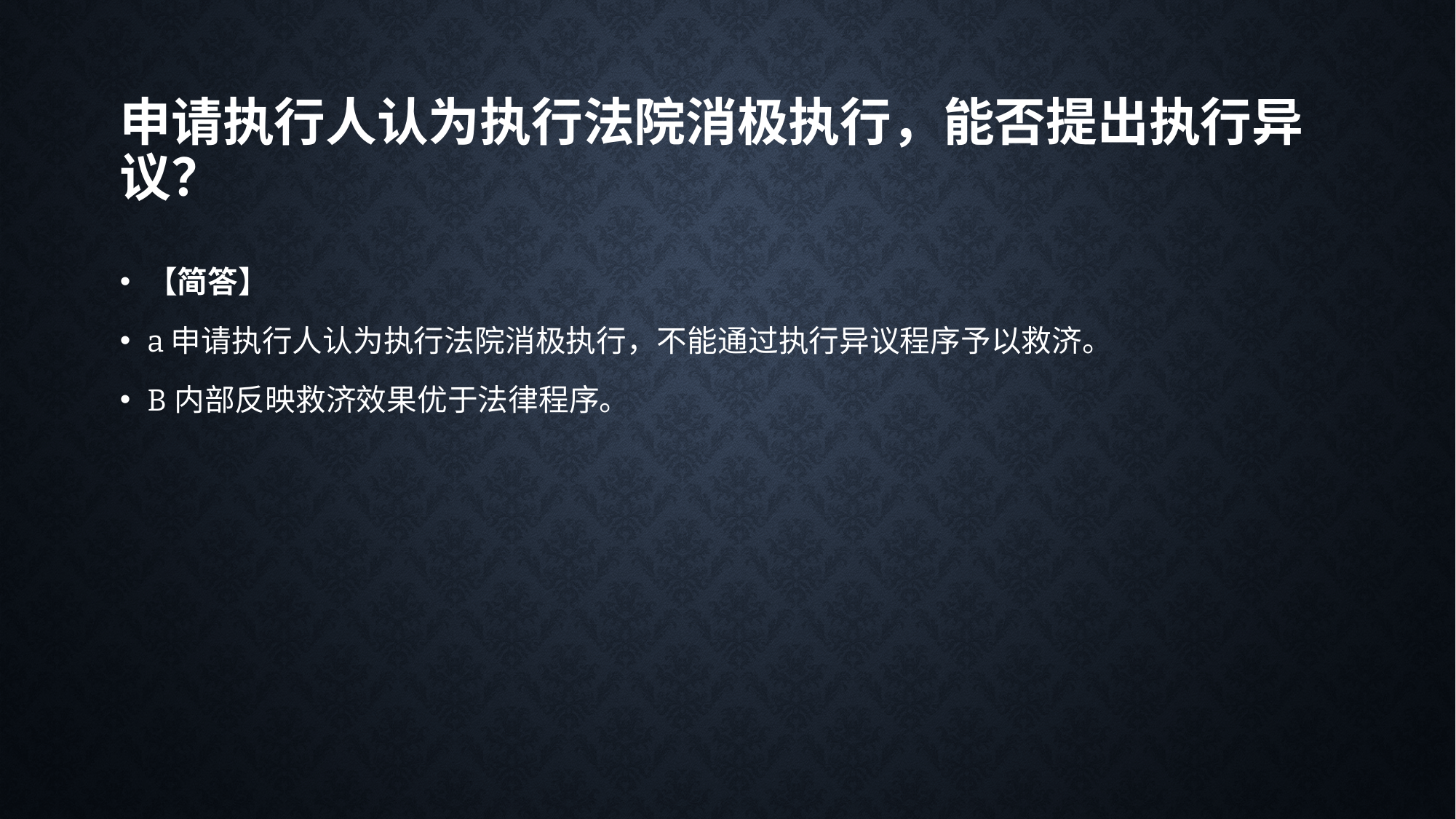

# 申请执行人认为执行法院消极执行，能否提出执行异议？
【简答】
a申请执行人认为执行法院消极执行，不能通过执行异议程序予以救济。
B内部反映救济效果优于法律程序。